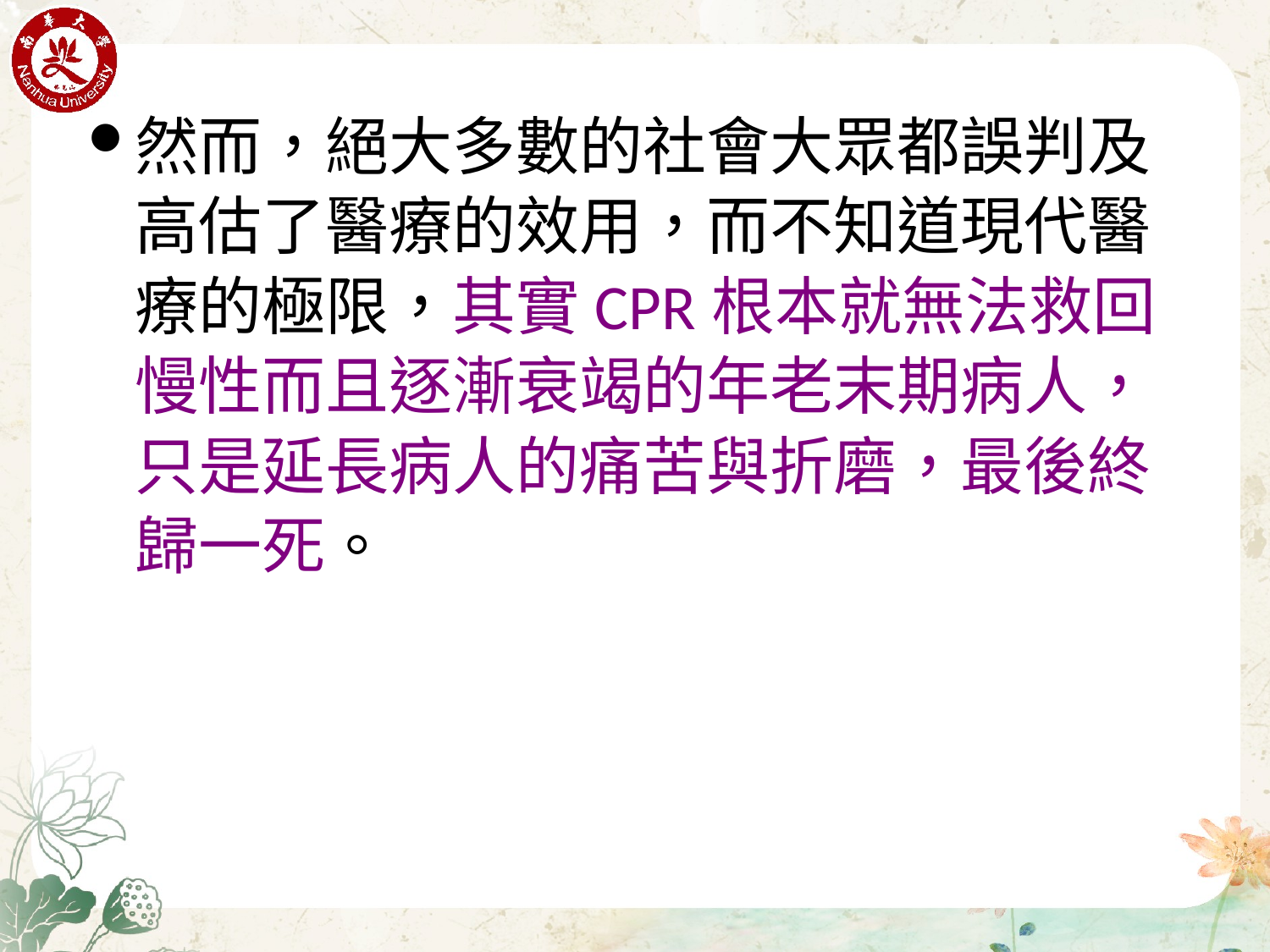

然而，絕大多數的社會大眾都誤判及高估了醫療的效用，而不知道現代醫療的極限，其實CPR根本就無法救回慢性而且逐漸衰竭的年老末期病人，只是延長病人的痛苦與折磨，最後終歸一死。